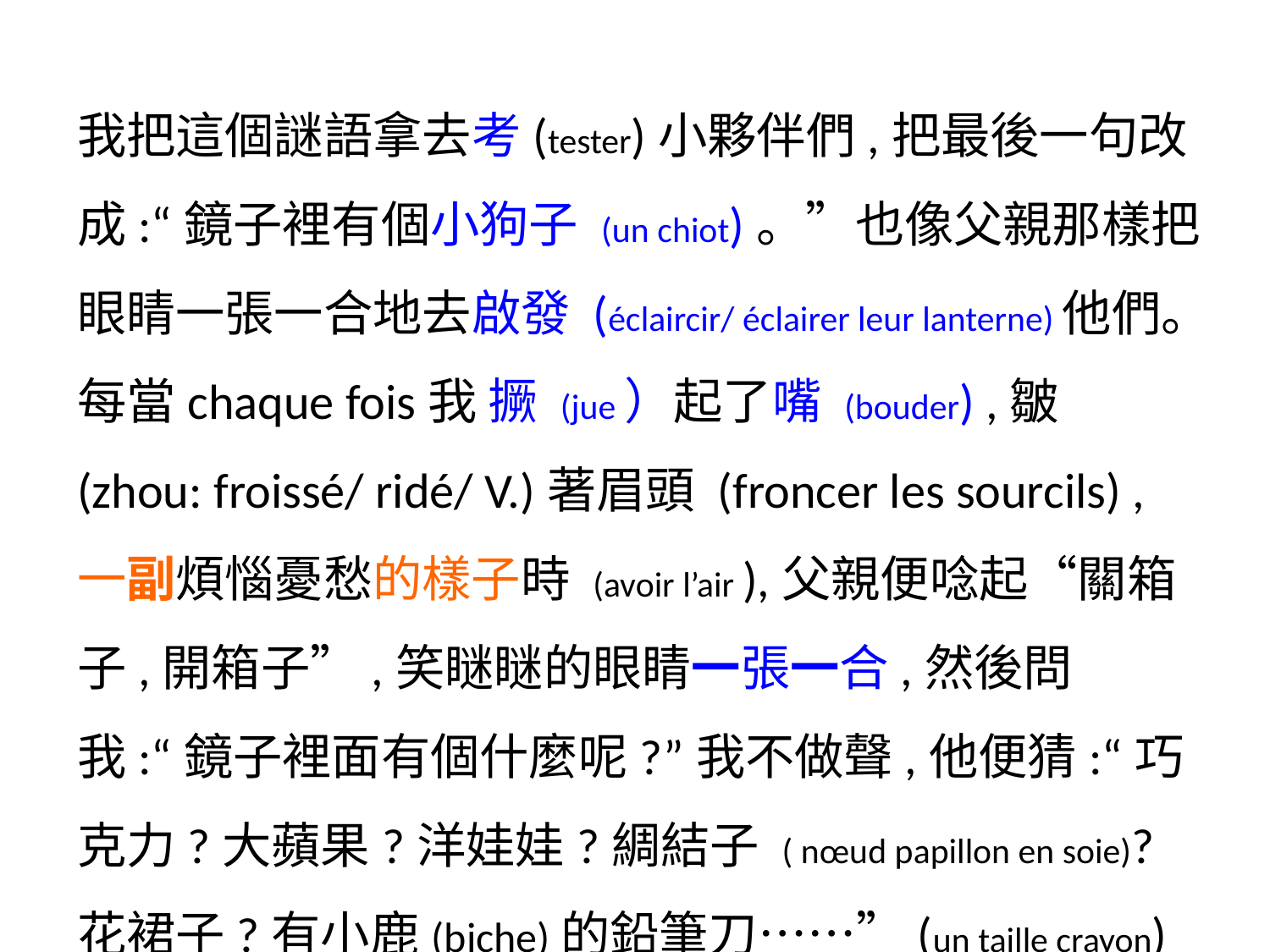

我把這個謎語拿去考(tester)小夥伴們,把最後一句改成:“鏡子裡有個小狗子 (un chiot)。”也像父親那樣把眼睛一張一合地去啟發 (éclaircir/ éclairer leur lanterne)他們。
每當chaque fois我 撅 (jue）起了嘴 (bouder) ,皺 (zhou: froissé/ ridé/ V.)著眉頭 (froncer les sourcils) ,一副煩惱憂愁的樣子時 (avoir l’air ),父親便唸起“關箱子,開箱子”,笑瞇瞇的眼睛一張一合,然後問我:“鏡子裡面有個什麼呢?”我不做聲,他便猜:“巧克力?大蘋果?洋娃娃?綢結子 ( nœud papillon en soie)?花裙子?有小鹿(biche)的鉛筆刀……”(un taille crayon)